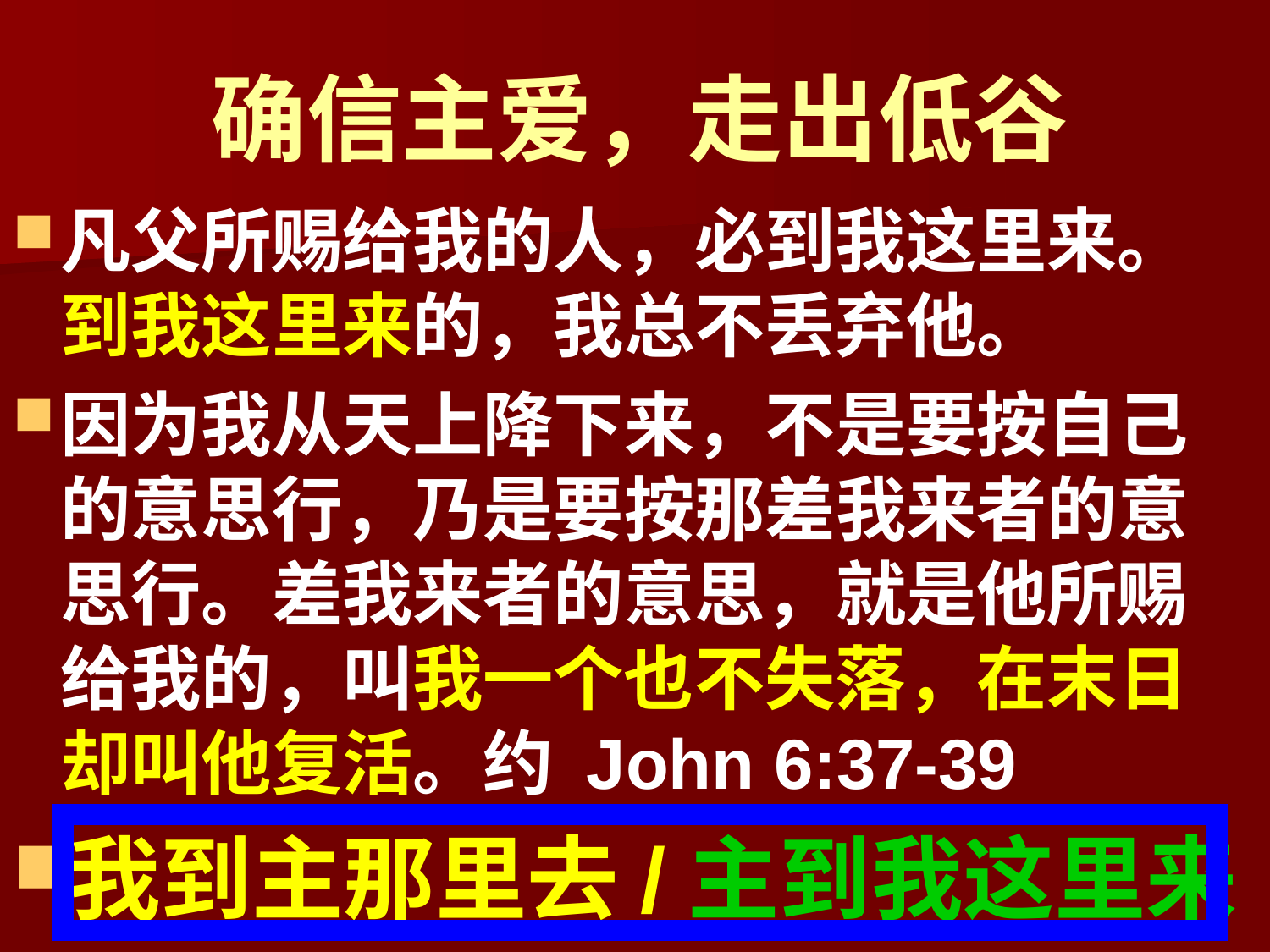

# 确信主爱，走出低谷
凡父所赐给我的人，必到我这里来。到我这里来的，我总不丢弃他。
因为我从天上降下来，不是要按自己的意思行，乃是要按那差我来者的意思行。差我来者的意思，就是他所赐给我的，叫我一个也不失落，在末日却叫他复活。约 John 6:37-39
我到主那里去/主到我这里来